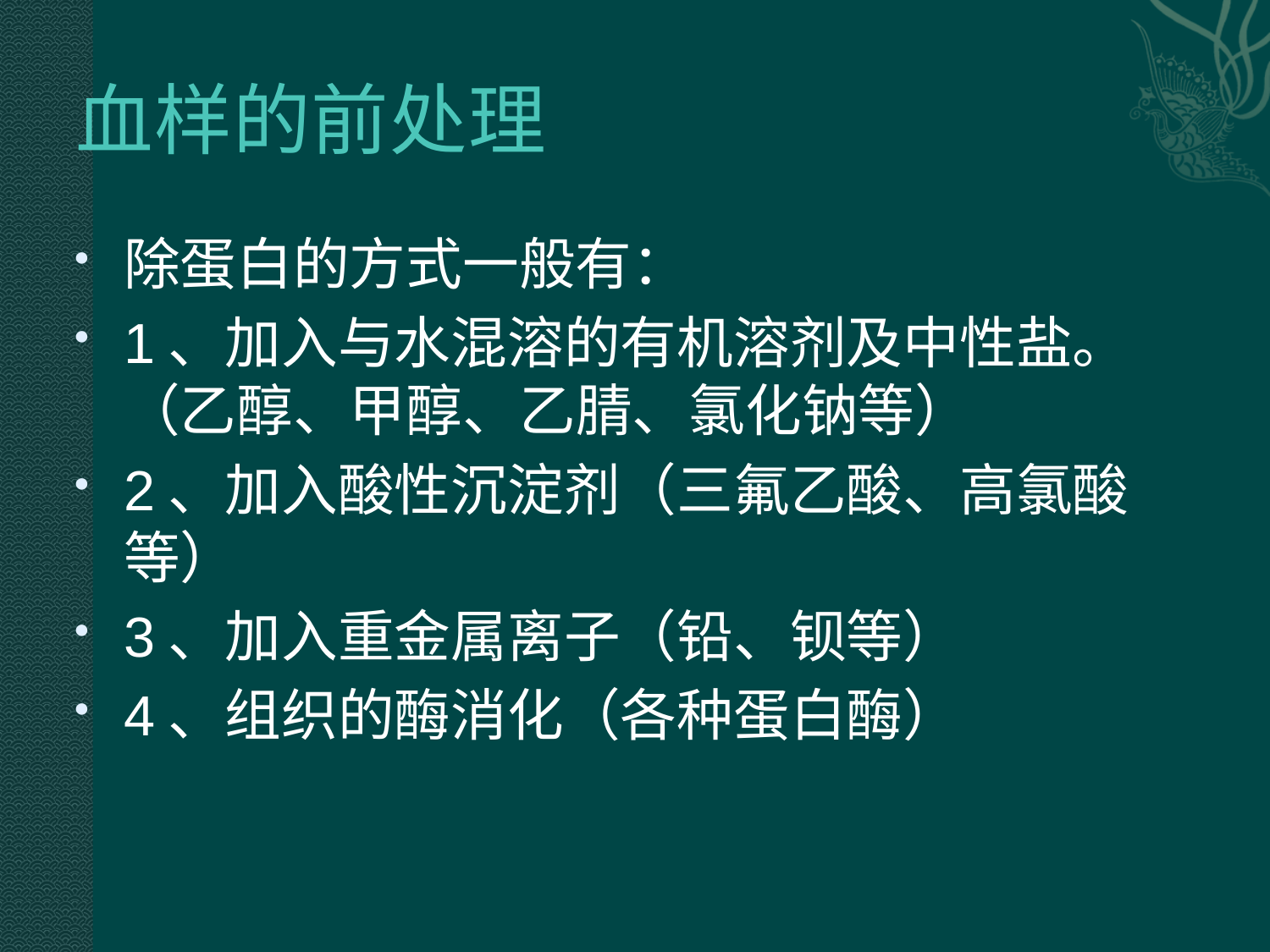

# 血样的前处理
除蛋白的方式一般有：
1、加入与水混溶的有机溶剂及中性盐。（乙醇、甲醇、乙腈、氯化钠等）
2、加入酸性沉淀剂（三氟乙酸、高氯酸等）
3、加入重金属离子（铅、钡等）
4、组织的酶消化（各种蛋白酶）